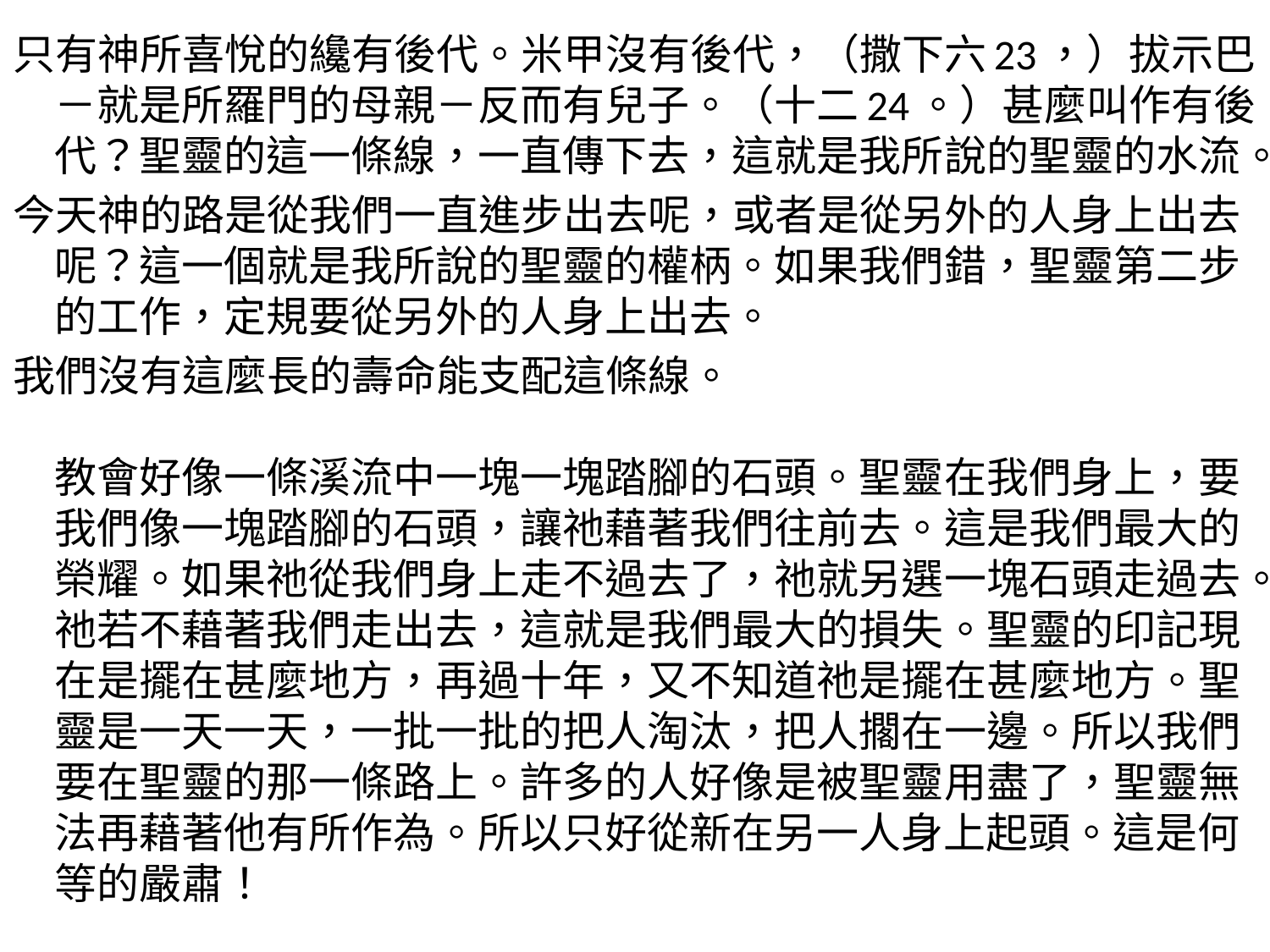

只有神所喜悅的纔有後代。米甲沒有後代，（撒下六23，）拔示巴－就是所羅門的母親－反而有兒子。（十二24。）甚麼叫作有後代？聖靈的這一條線，一直傳下去，這就是我所說的聖靈的水流。
今天神的路是從我們一直進步出去呢，或者是從另外的人身上出去呢？這一個就是我所說的聖靈的權柄。如果我們錯，聖靈第二步的工作，定規要從另外的人身上出去。
我們沒有這麼長的壽命能支配這條線。
教會好像一條溪流中一塊一塊踏腳的石頭。聖靈在我們身上，要我們像一塊踏腳的石頭，讓祂藉著我們往前去。這是我們最大的榮耀。如果祂從我們身上走不過去了，祂就另選一塊石頭走過去。祂若不藉著我們走出去，這就是我們最大的損失。聖靈的印記現在是擺在甚麼地方，再過十年，又不知道祂是擺在甚麼地方。聖靈是一天一天，一批一批的把人淘汰，把人擱在一邊。所以我們要在聖靈的那一條路上。許多的人好像是被聖靈用盡了，聖靈無法再藉著他有所作為。所以只好從新在另一人身上起頭。這是何等的嚴肅！
#